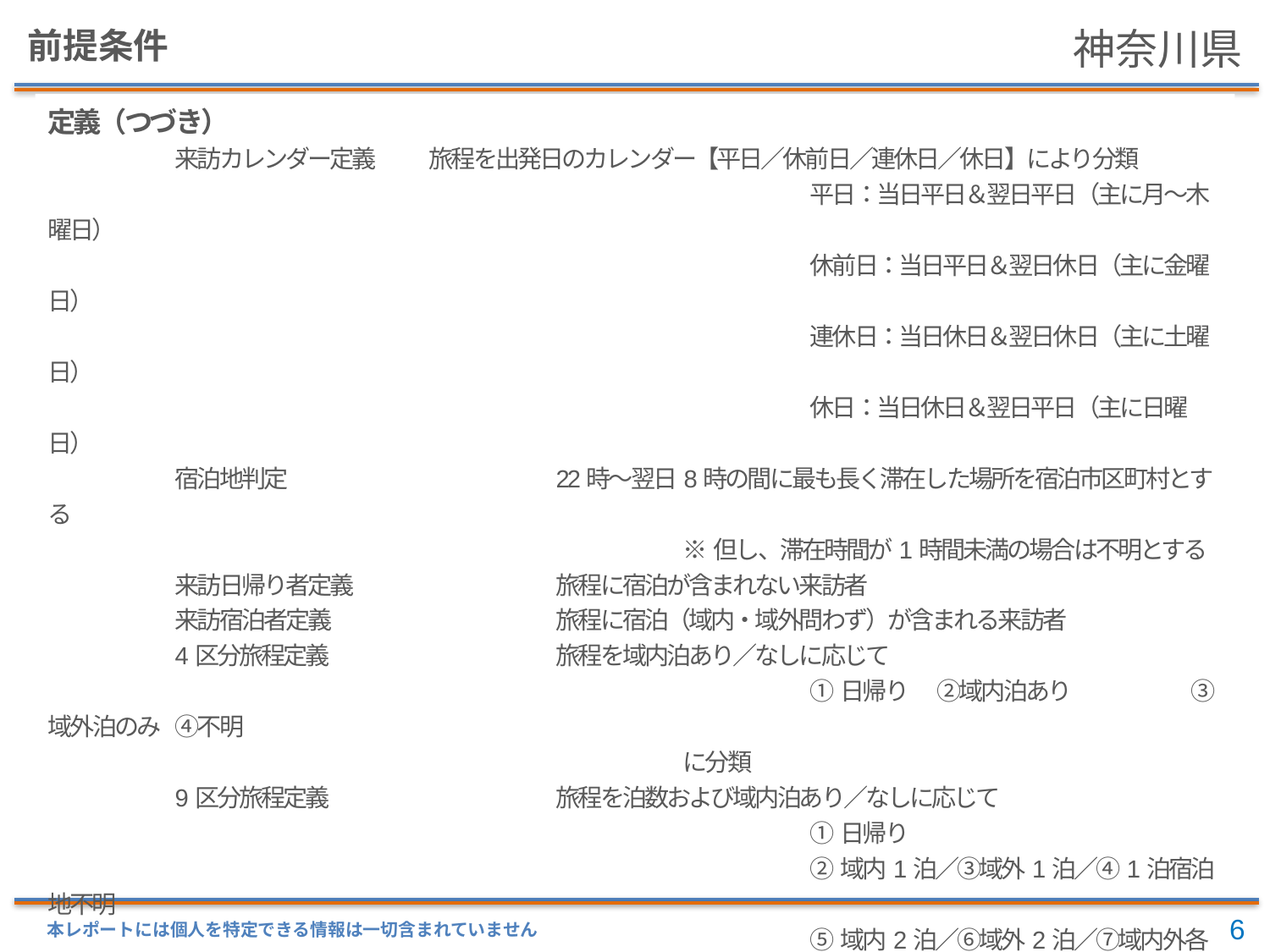

# 前提条件
定義（つづき）
	来訪カレンダー定義	旅程を出発日のカレンダー【平日／休前日／連休日／休日】により分類
						平日：当日平日＆翌日平日（主に月～木曜日）
						休前日：当日平日＆翌日休日（主に金曜日）
						連休日：当日休日＆翌日休日（主に土曜日）
						休日：当日休日＆翌日平日（主に日曜日）
	宿泊地判定			22時～翌日8時の間に最も長く滞在した場所を宿泊市区町村とする
					※但し、滞在時間が1時間未満の場合は不明とする
	来訪日帰り者定義		旅程に宿泊が含まれない来訪者
	来訪宿泊者定義		旅程に宿泊（域内・域外問わず）が含まれる来訪者
	4区分旅程定義		旅程を域内泊あり／なしに応じて
						①日帰り	②域内泊あり	③域外泊のみ	④不明
					に分類
	9区分旅程定義		旅程を泊数および域内泊あり／なしに応じて
						①日帰り
						②域内1泊／③域外1泊／④1泊宿泊地不明
						⑤域内2泊／⑥域外2泊／⑦域内外各1泊／⑧2泊宿泊地不明
						⑨3泊以上
					に分類
	滞在時間			分析対象地域、観光エリア、域外観光エリア来訪者の平均滞在時間
	ピークタイム		時間別来訪者数が、最も来訪者数が多い時間の70％以上となる
					時間帯をピークタイムとする

6